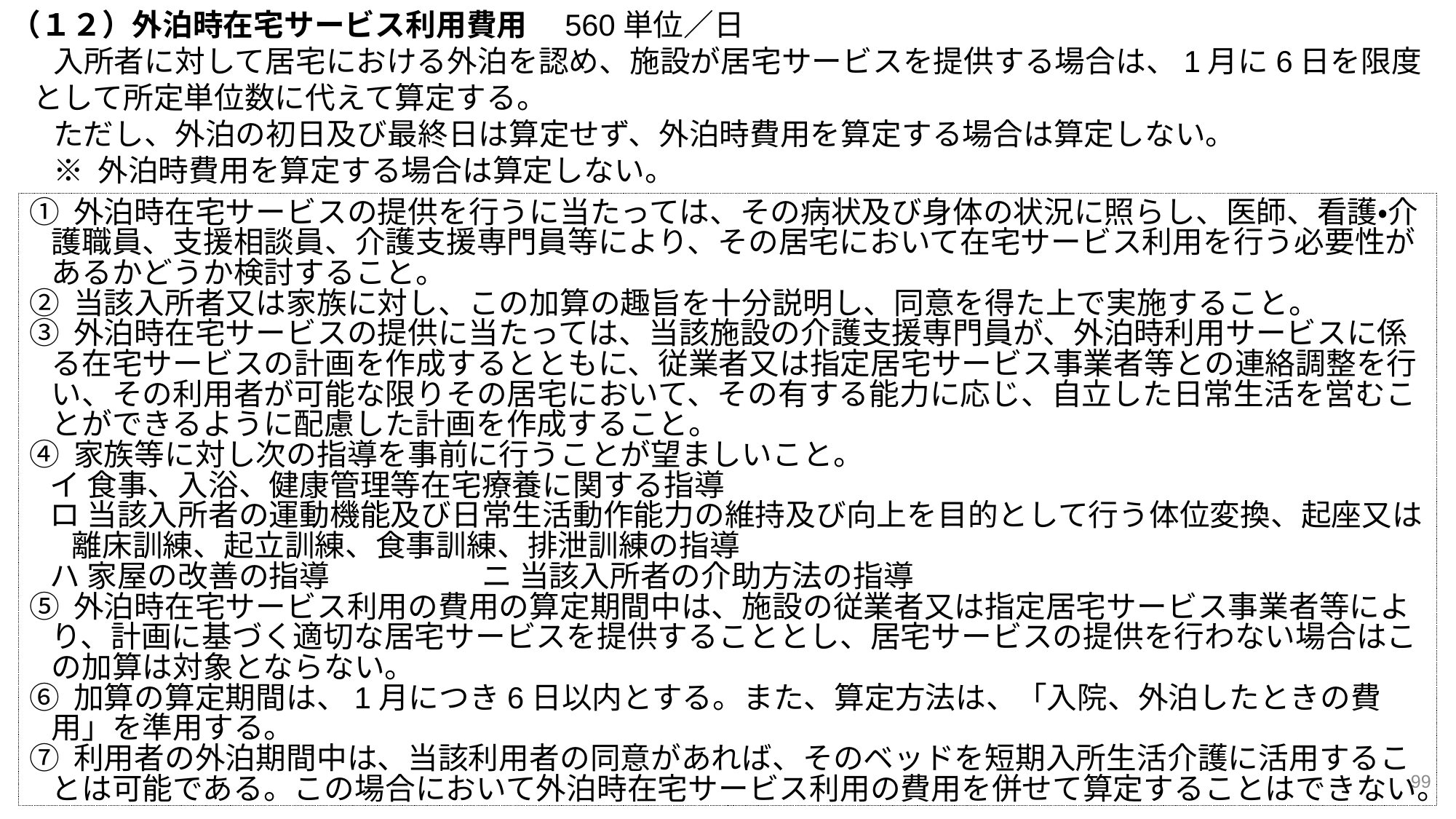

（１２）外泊時在宅サービス利用費用　560単位／日
入所者に対して居宅における外泊を認め、施設が居宅サービスを提供する場合は、1月に6日を限度として所定単位数に代えて算定する。
ただし、外泊の初日及び最終日は算定せず、外泊時費用を算定する場合は算定しない。
※ 外泊時費用を算定する場合は算定しない。
① 外泊時在宅サービスの提供を行うに当たっては、その病状及び身体の状況に照らし、医師、看護・介護職員、支援相談員、介護支援専門員等により、その居宅において在宅サービス利用を行う必要性があるかどうか検討すること。
② 当該入所者又は家族に対し、この加算の趣旨を十分説明し、同意を得た上で実施すること。
③ 外泊時在宅サービスの提供に当たっては、当該施設の介護支援専門員が、外泊時利用サービスに係る在宅サービスの計画を作成するとともに、従業者又は指定居宅サービス事業者等との連絡調整を行い、その利用者が可能な限りその居宅において、その有する能力に応じ、自立した日常生活を営むことができるように配慮した計画を作成すること。
④ 家族等に対し次の指導を事前に行うことが望ましいこと。
イ 食事、入浴、健康管理等在宅療養に関する指導
ロ 当該入所者の運動機能及び日常生活動作能力の維持及び向上を目的として行う体位変換、起座又は離床訓練、起立訓練、食事訓練、排泄訓練の指導
ハ 家屋の改善の指導　　　　　ニ 当該入所者の介助方法の指導
⑤ 外泊時在宅サービス利用の費用の算定期間中は、施設の従業者又は指定居宅サービス事業者等により、計画に基づく適切な居宅サービスを提供することとし、居宅サービスの提供を行わない場合はこの加算は対象とならない。
⑥ 加算の算定期間は、1月につき6日以内とする。また、算定方法は、「入院、外泊したときの費用」を準用する。
⑦ 利用者の外泊期間中は、当該利用者の同意があれば、そのベッドを短期入所生活介護に活用することは可能である。この場合において外泊時在宅サービス利用の費用を併せて算定することはできない。
99